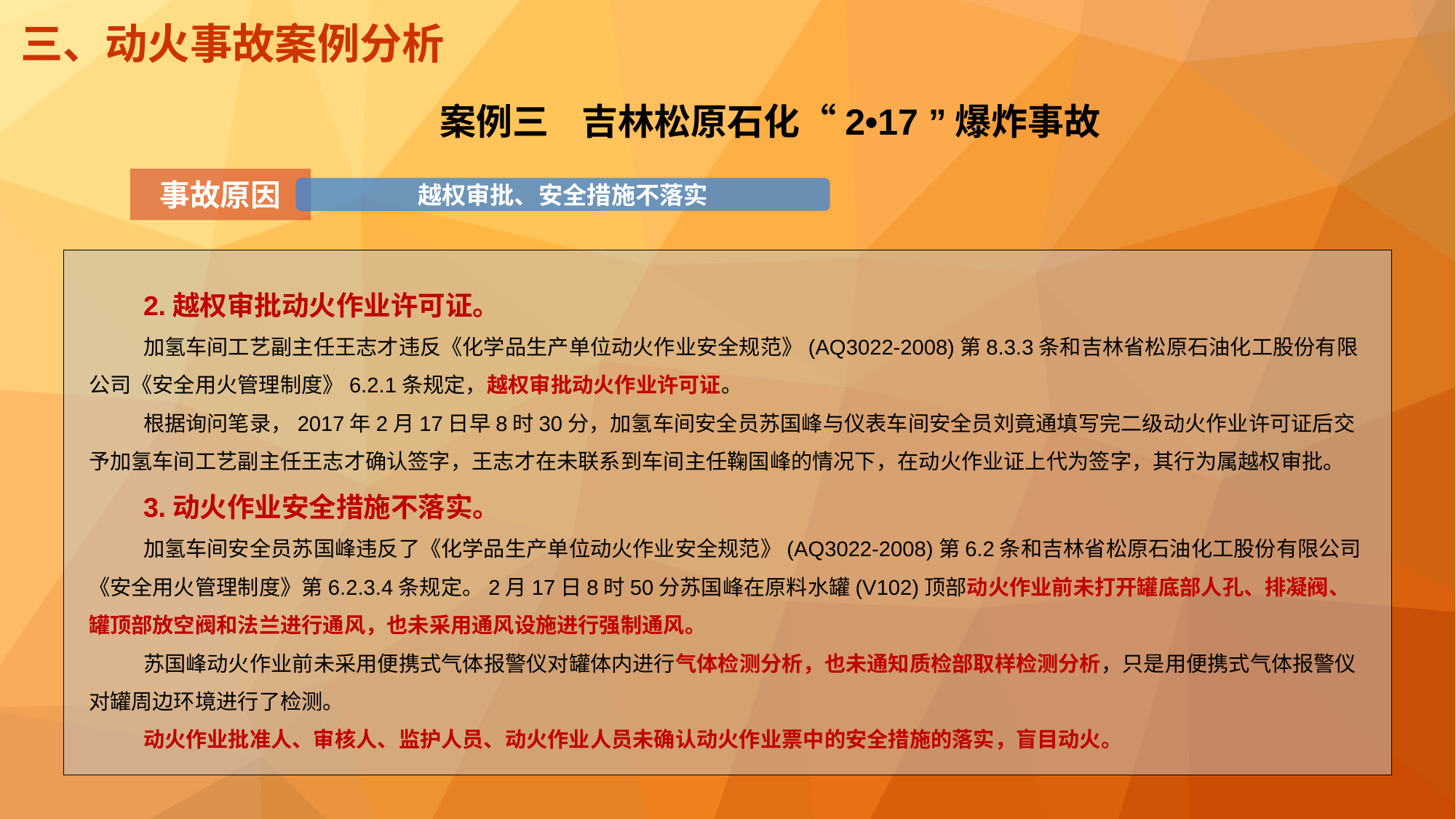

三、动火事故案例分析
案例三    吉林松原石化“2•17 ”爆炸事故
事故原因
越权审批、安全措施不落实

2.越权审批动火作业许可证。
加氢车间工艺副主任王志才违反《化学品生产单位动火作业安全规范》(AQ3022-2008)第8.3.3条和吉林省松原石油化工股份有限公司《安全用火管理制度》6.2.1条规定，越权审批动火作业许可证。
根据询问笔录，2017年2月17日早8时30分，加氢车间安全员苏国峰与仪表车间安全员刘竟通填写完二级动火作业许可证后交予加氢车间工艺副主任王志才确认签字，王志才在未联系到车间主任鞠国峰的情况下，在动火作业证上代为签字，其行为属越权审批。
3.动火作业安全措施不落实。
加氢车间安全员苏国峰违反了《化学品生产单位动火作业安全规范》(AQ3022-2008)第6.2条和吉林省松原石油化工股份有限公司《安全用火管理制度》第6.2.3.4条规定。2月17日8时50分苏国峰在原料水罐(V102)顶部动火作业前未打开罐底部人孔、排凝阀、罐顶部放空阀和法兰进行通风，也未采用通风设施进行强制通风。
苏国峰动火作业前未采用便携式气体报警仪对罐体内进行气体检测分析，也未通知质检部取样检测分析，只是用便携式气体报警仪对罐周边环境进行了检测。
动火作业批准人、审核人、监护人员、动火作业人员未确认动火作业票中的安全措施的落实，盲目动火。